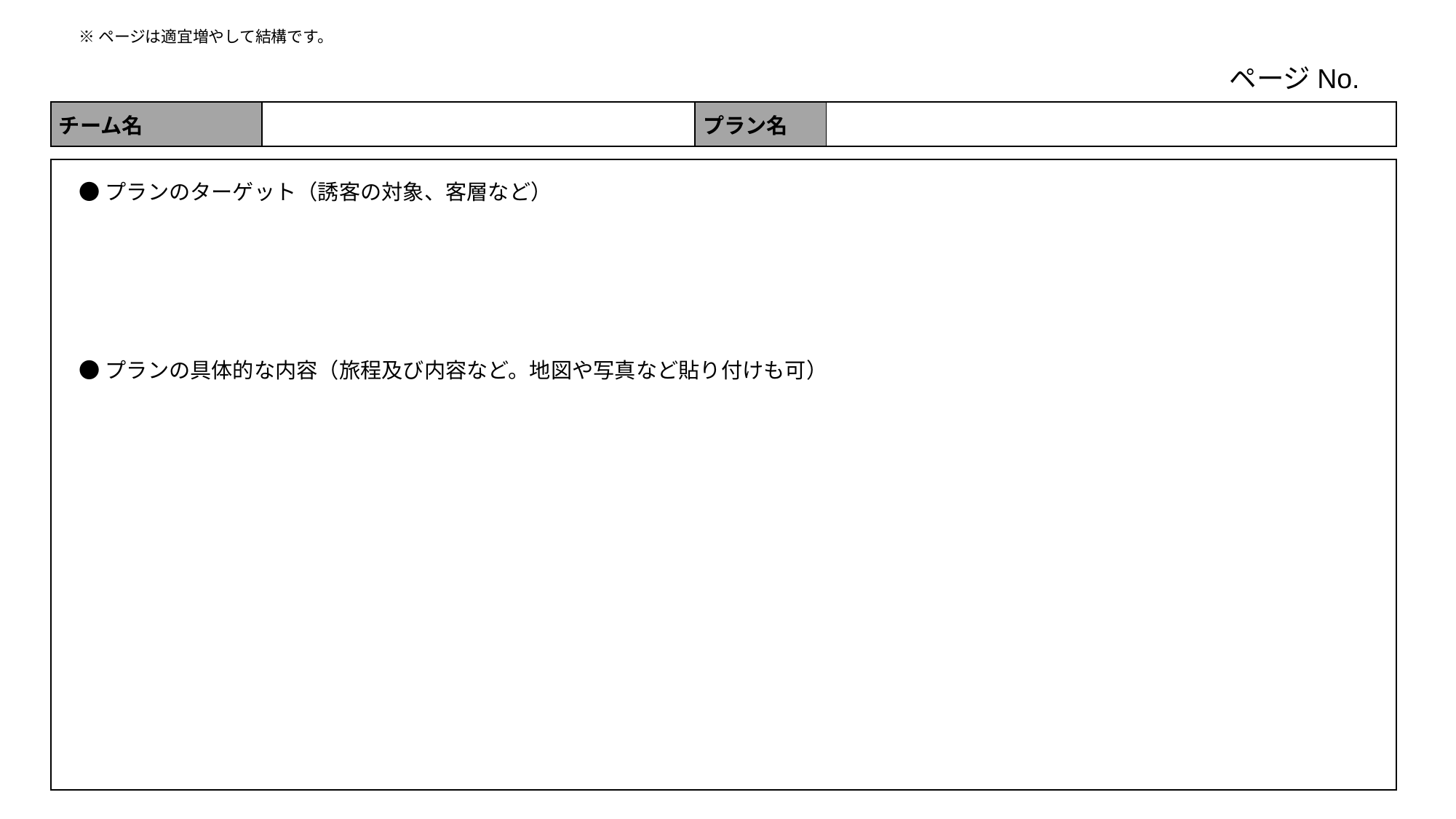

※ページは適宜増やして結構です。
ページNo.
| チーム名 |  | プラン名 |  |
| --- | --- | --- | --- |

●プランのターゲット（誘客の対象、客層など）

●プランの具体的な内容（旅程及び内容など。地図や写真など貼り付けも可）